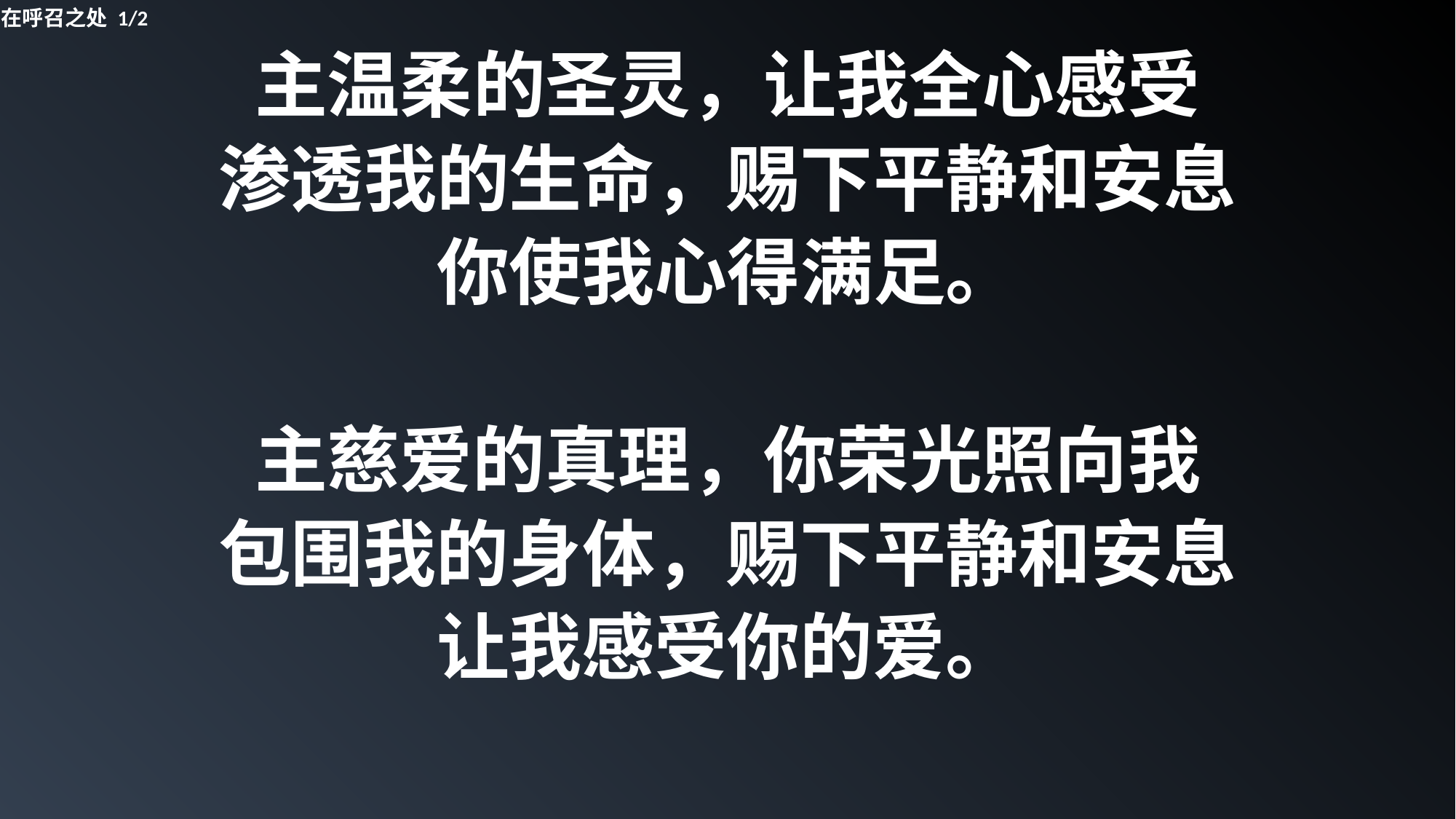

在呼召之处 1/2
主温柔的圣灵，让我全心感受
渗透我的生命，赐下平静和安息
你使我心得满足。

主慈爱的真理，你荣光照向我
包围我的身体，赐下平静和安息
让我感受你的爱。